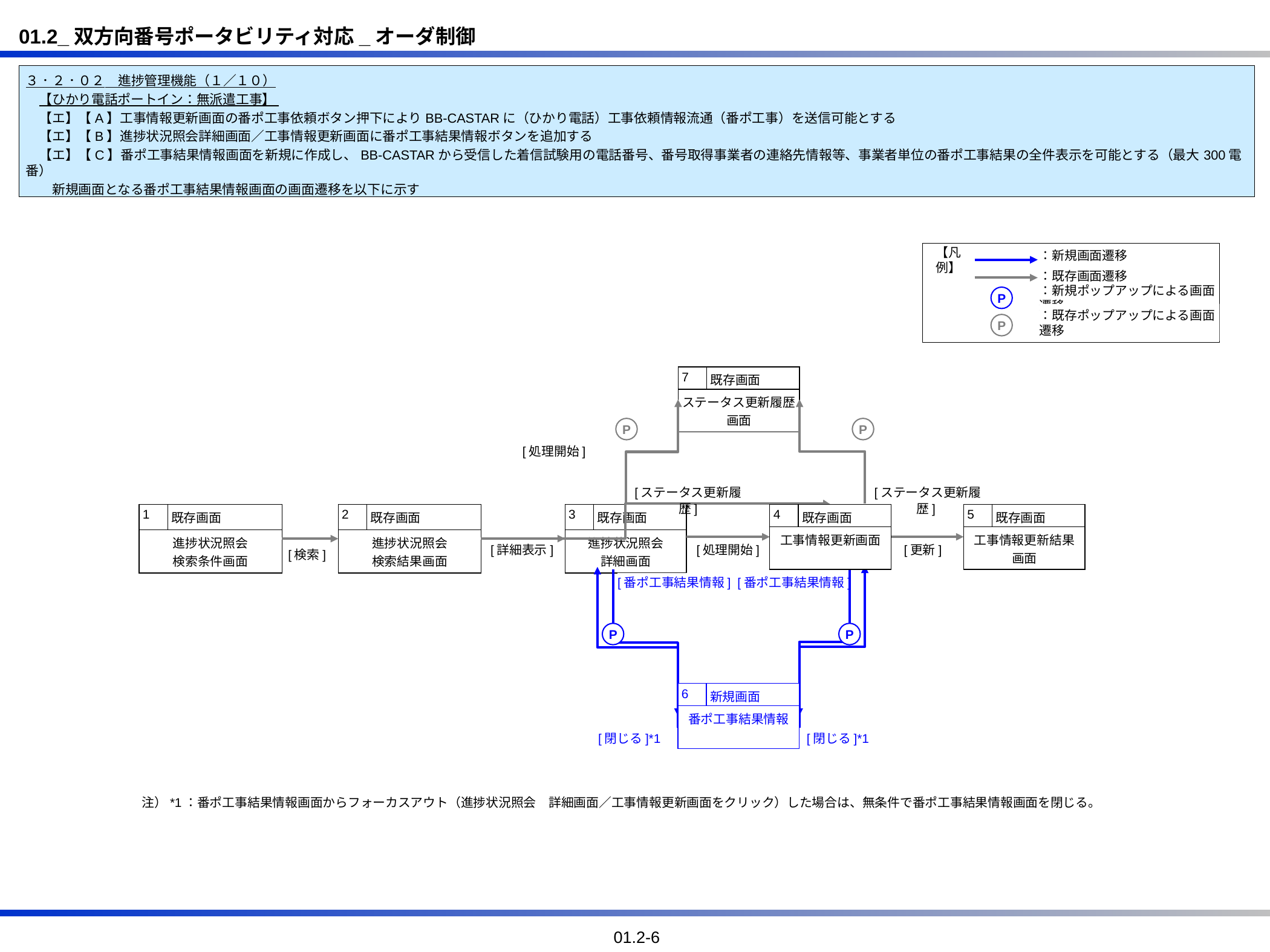

３．２．０２　進捗管理機能（１／１０）
　【ひかり電話ポートイン：無派遣工事】
　【エ】【A】工事情報更新画面の番ポ工事依頼ボタン押下によりBB-CASTARに（ひかり電話）工事依頼情報流通（番ポ工事）を送信可能とする
　【エ】【B】進捗状況照会詳細画面／工事情報更新画面に番ポ工事結果情報ボタンを追加する
　【エ】【C】番ポ工事結果情報画面を新規に作成し、BB-CASTARから受信した着信試験用の電話番号、番号取得事業者の連絡先情報等、事業者単位の番ポ工事結果の全件表示を可能とする（最大300電番）
　　新規画面となる番ポ工事結果情報画面の画面遷移を以下に示す

：新規画面遷移
【凡例】
：既存画面遷移
：新規ポップアップによる画面遷移
P
：既存ポップアップによる画面遷移
P
| 7 | 既存画面 |
| --- | --- |
| ステータス更新履歴 画面 |  |
P
P
[処理開始]
[ステータス更新履歴]
[ステータス更新履歴]
| 1 | 既存画面 |
| --- | --- |
| 進捗状況照会 検索条件画面 |  |
| 2 | 既存画面 |
| --- | --- |
| 進捗状況照会 検索結果画面 |  |
| 3 | 既存画面 |
| --- | --- |
| 進捗状況照会 詳細画面 |  |
| 4 | 既存画面 |
| --- | --- |
| 工事情報更新画面 |  |
| 5 | 既存画面 |
| --- | --- |
| 工事情報更新結果 画面 |  |
[処理開始]
[更新]
[詳細表示]
[検索]

[番ポ工事結果情報]
[番ポ工事結果情報]
P
P

| 6 | 新規画面 |
| --- | --- |
| 番ポ工事結果情報 |  |
[閉じる]*1
[閉じる]*1

注）*1：番ポ工事結果情報画面からフォーカスアウト（進捗状況照会　詳細画面／工事情報更新画面をクリック）した場合は、無条件で番ポ工事結果情報画面を閉じる。

01.2-6